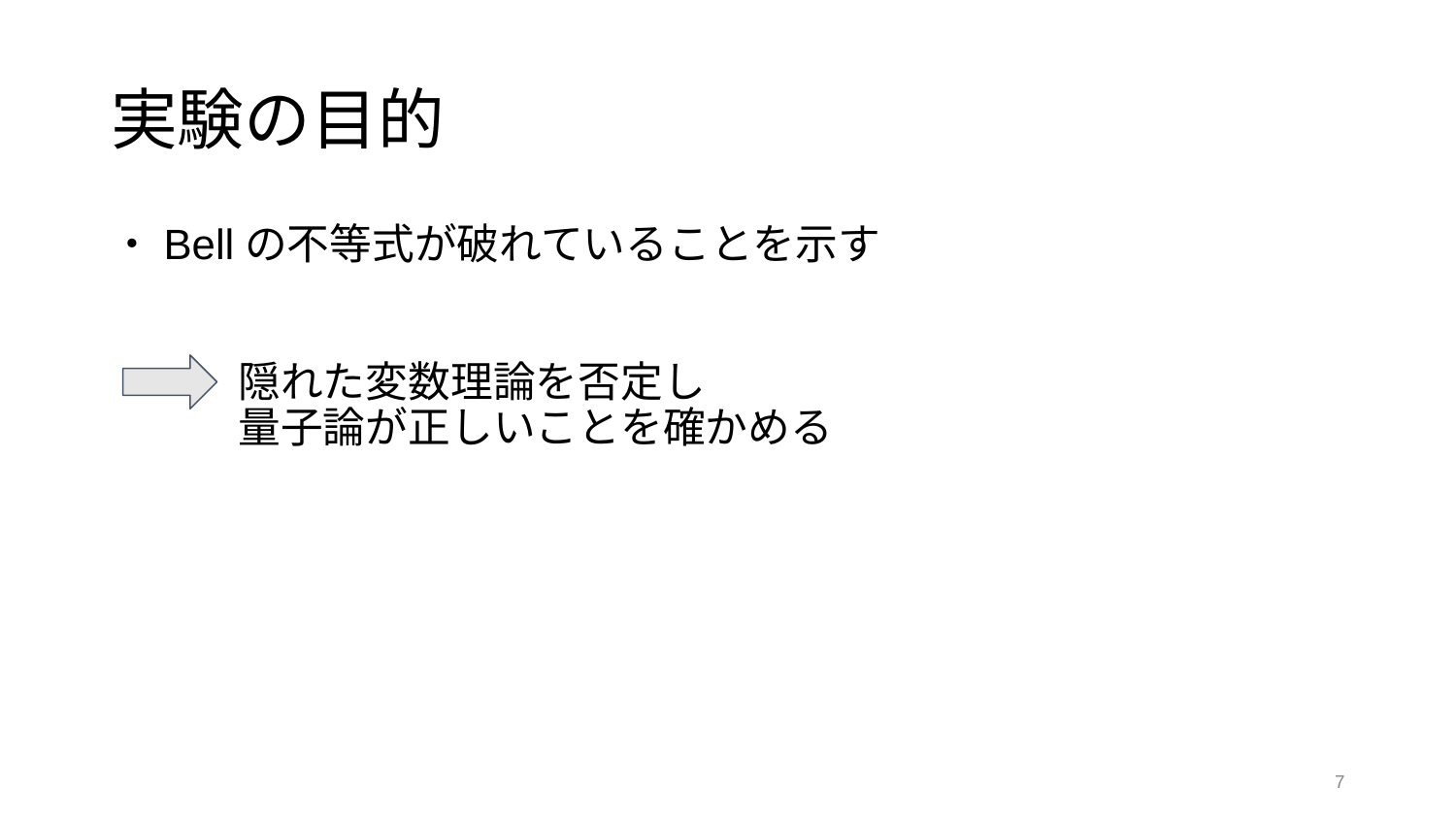

# 実験の目的
・Bellの不等式が破れていることを示す

　　　隠れた変数理論を否定し
　　　量子論が正しいことを確かめる

7